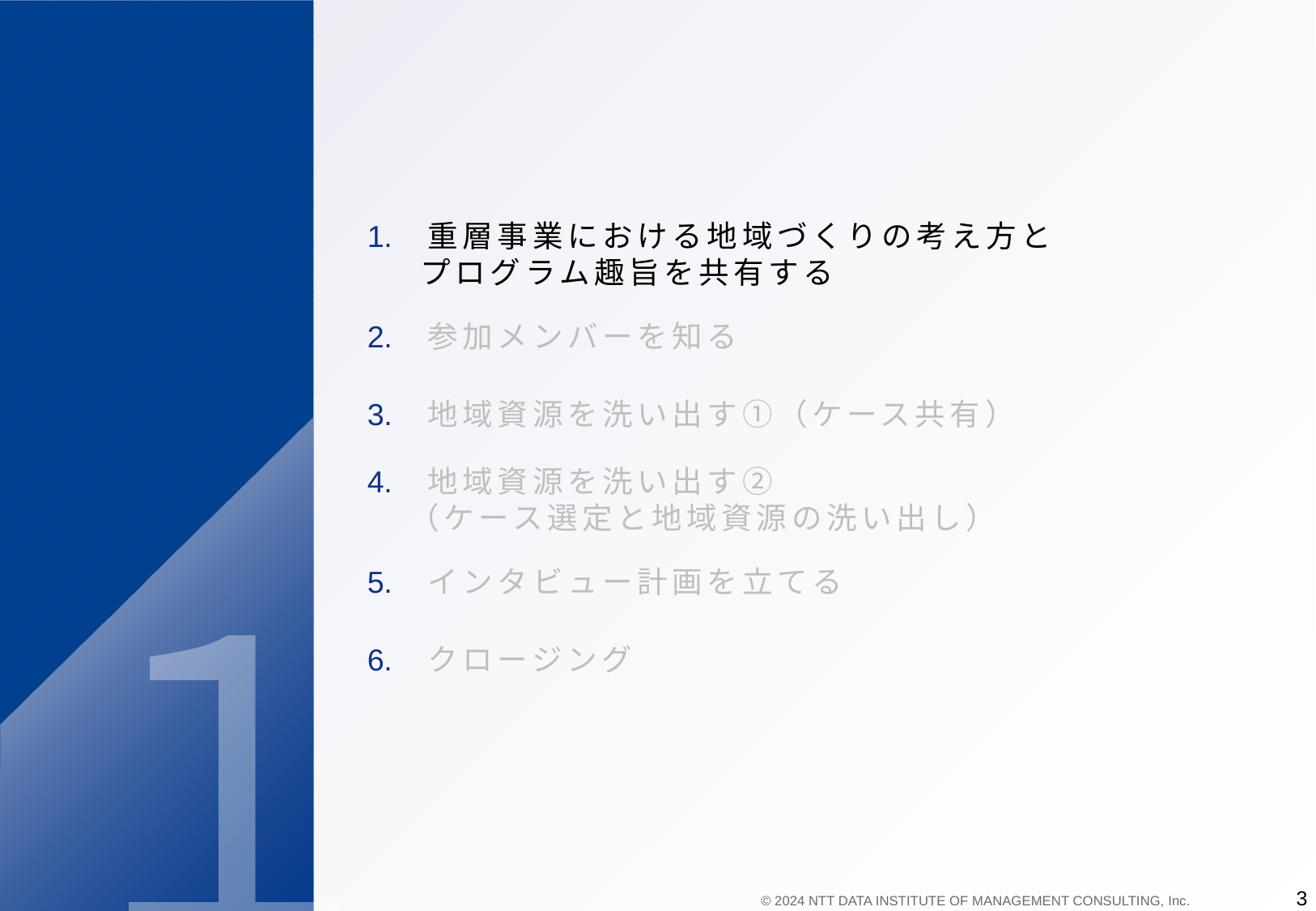

重層事業における地域づくりの考え方と
    プログラム趣旨を共有する
参加メンバーを知る
地域資源を洗い出す①（ケース共有）
地域資源を洗い出す②
   （ケース選定と地域資源の洗い出し）
インタビュー計画を立てる
クロージング

１
3